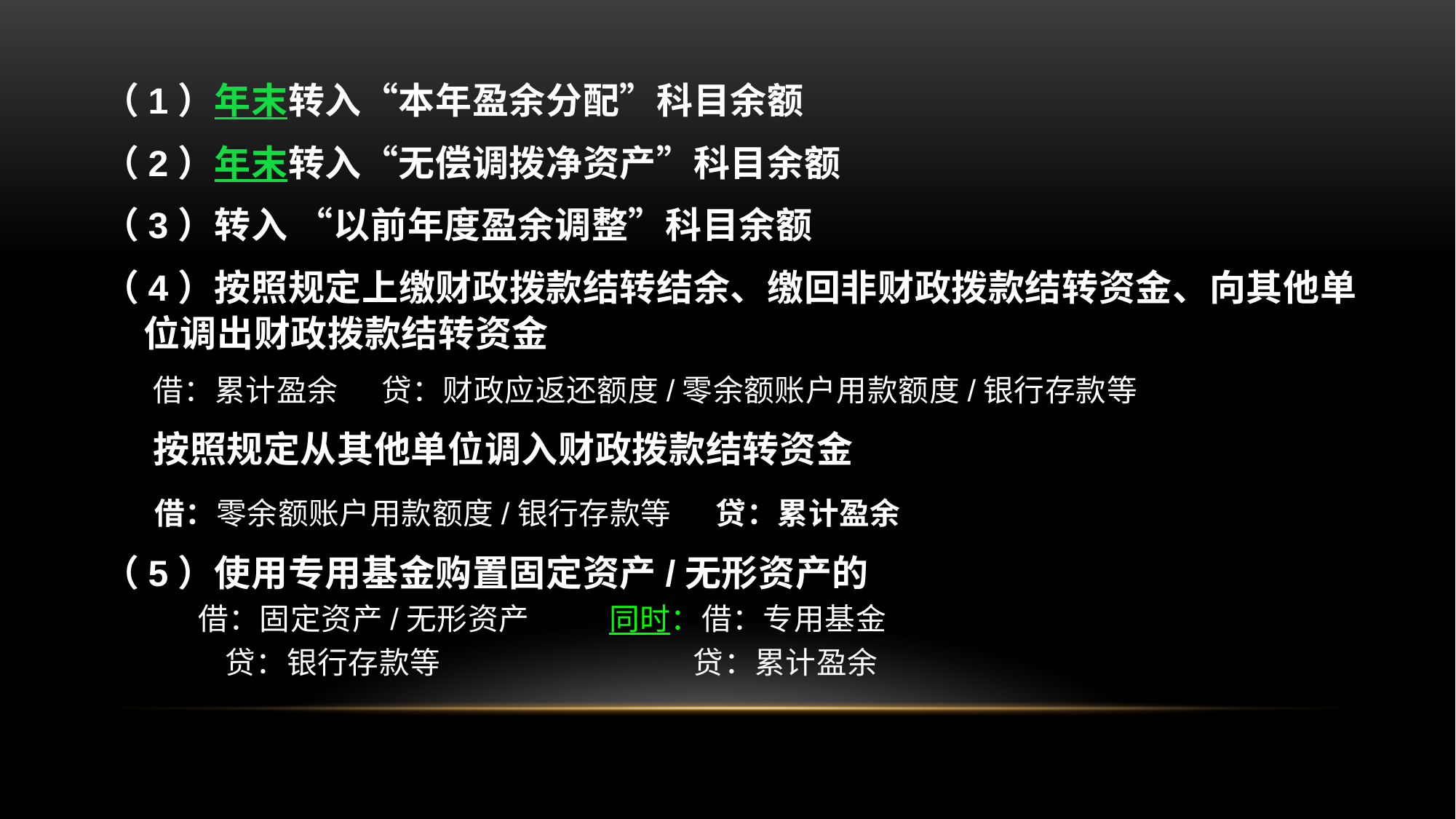

（1）年末转入“本年盈余分配”科目余额
（2）年末转入“无偿调拨净资产”科目余额
（3）转入 “以前年度盈余调整”科目余额
（4）按照规定上缴财政拨款结转结余、缴回非财政拨款结转资金、向其他单位调出财政拨款结转资金
      借：累计盈余      贷：财政应返还额度/零余额账户用款额度/银行存款等
      按照规定从其他单位调入财政拨款结转资金
     借：零余额账户用款额度/银行存款等      贷：累计盈余
（5）使用专用基金购置固定资产/无形资产的
          借：固定资产/无形资产           同时：借：专用基金
                贷：银行存款等                                   贷：累计盈余
92